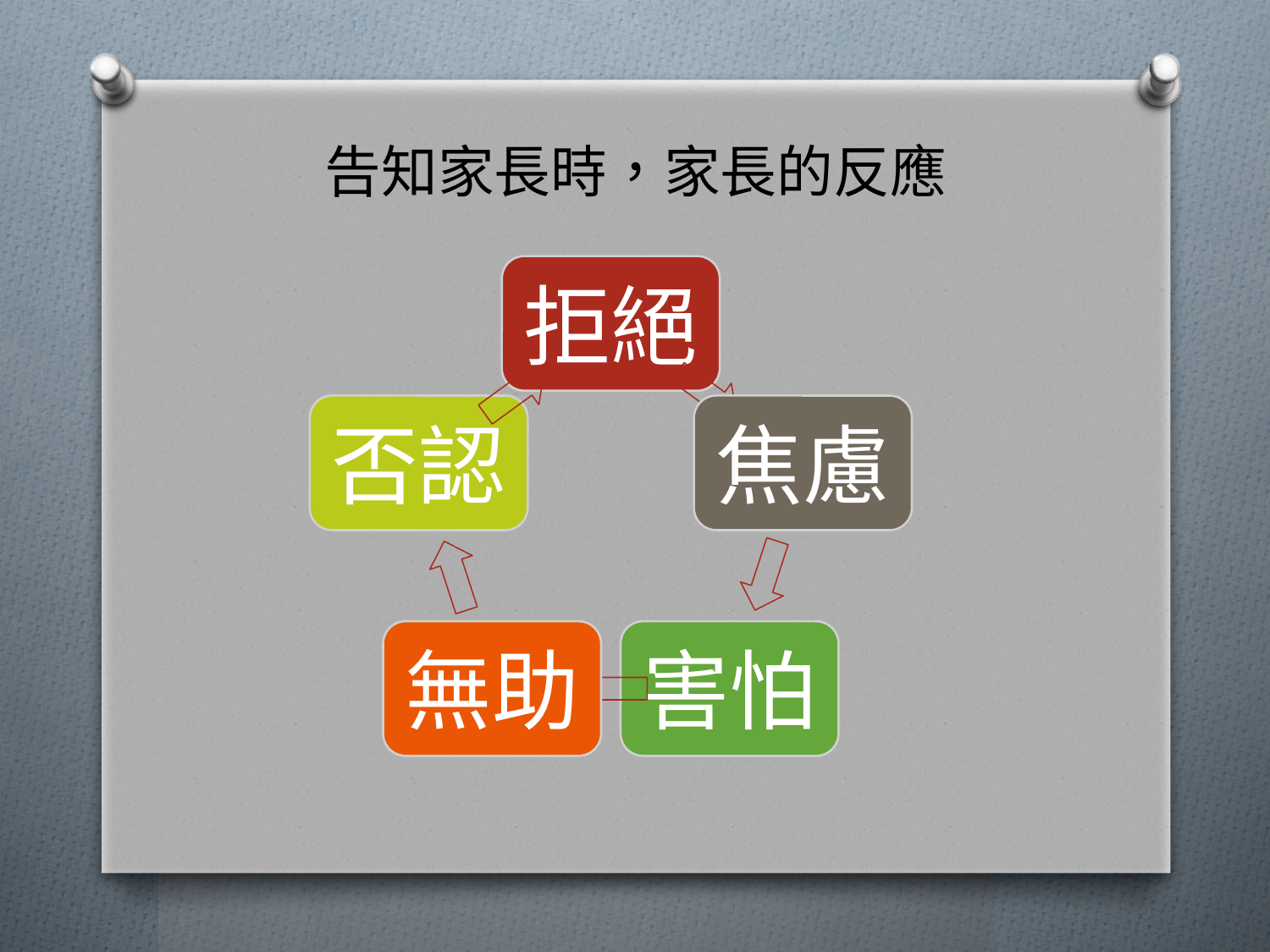

# 告知家長時，家長的反應
拒絕
焦慮
害怕
無助
否認